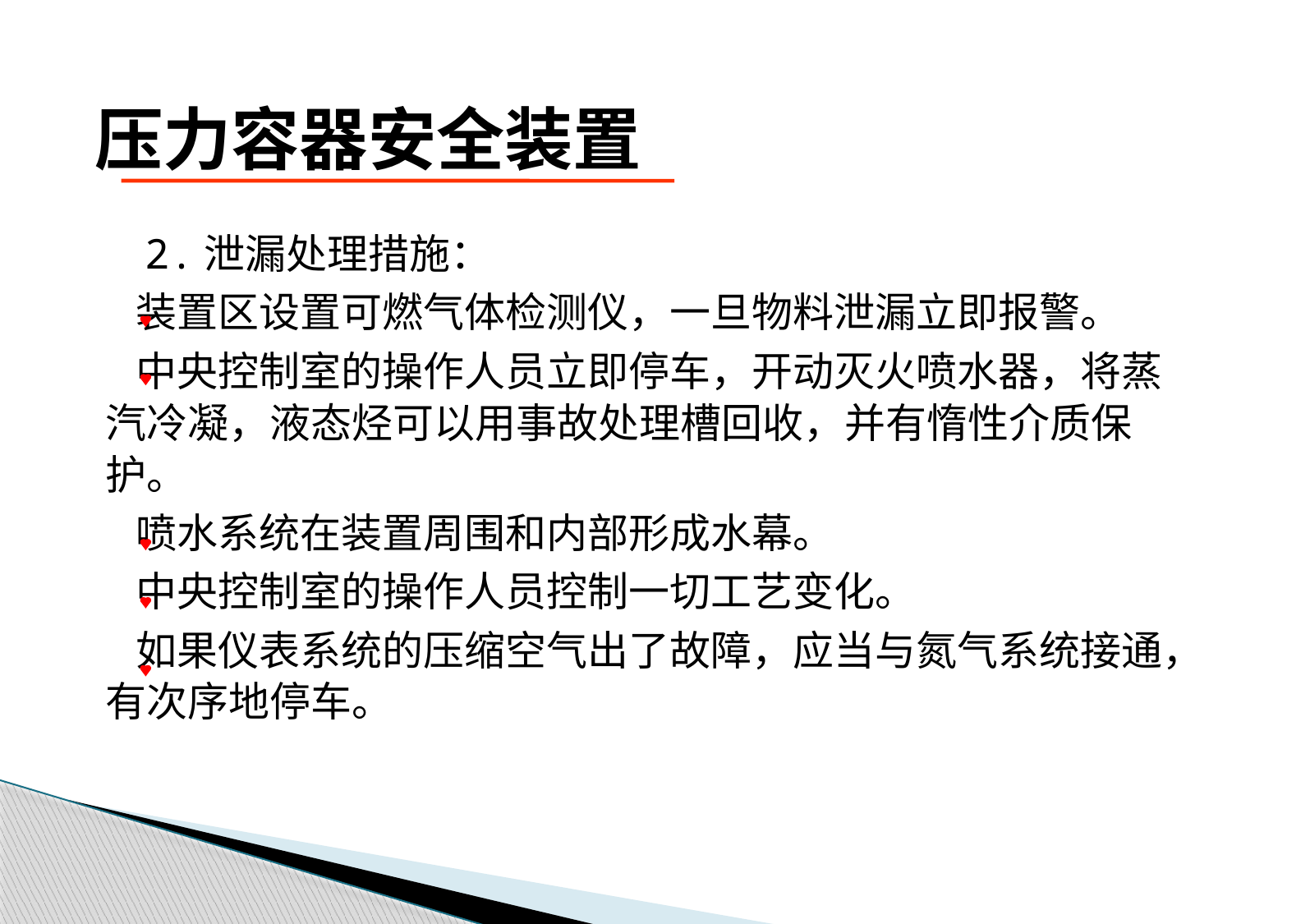

# 压力容器安全装置

   2.泄漏处理措施：
      装置区设置可燃气体检测仪，一旦物料泄漏立即报警。
      中央控制室的操作人员立即停车，开动灭火喷水器，将蒸汽冷凝，液态烃可以用事故处理槽回收，并有惰性介质保护。
      喷水系统在装置周围和内部形成水幕。
      中央控制室的操作人员控制一切工艺变化。
      如果仪表系统的压缩空气出了故障，应当与氮气系统接通，有次序地停车。